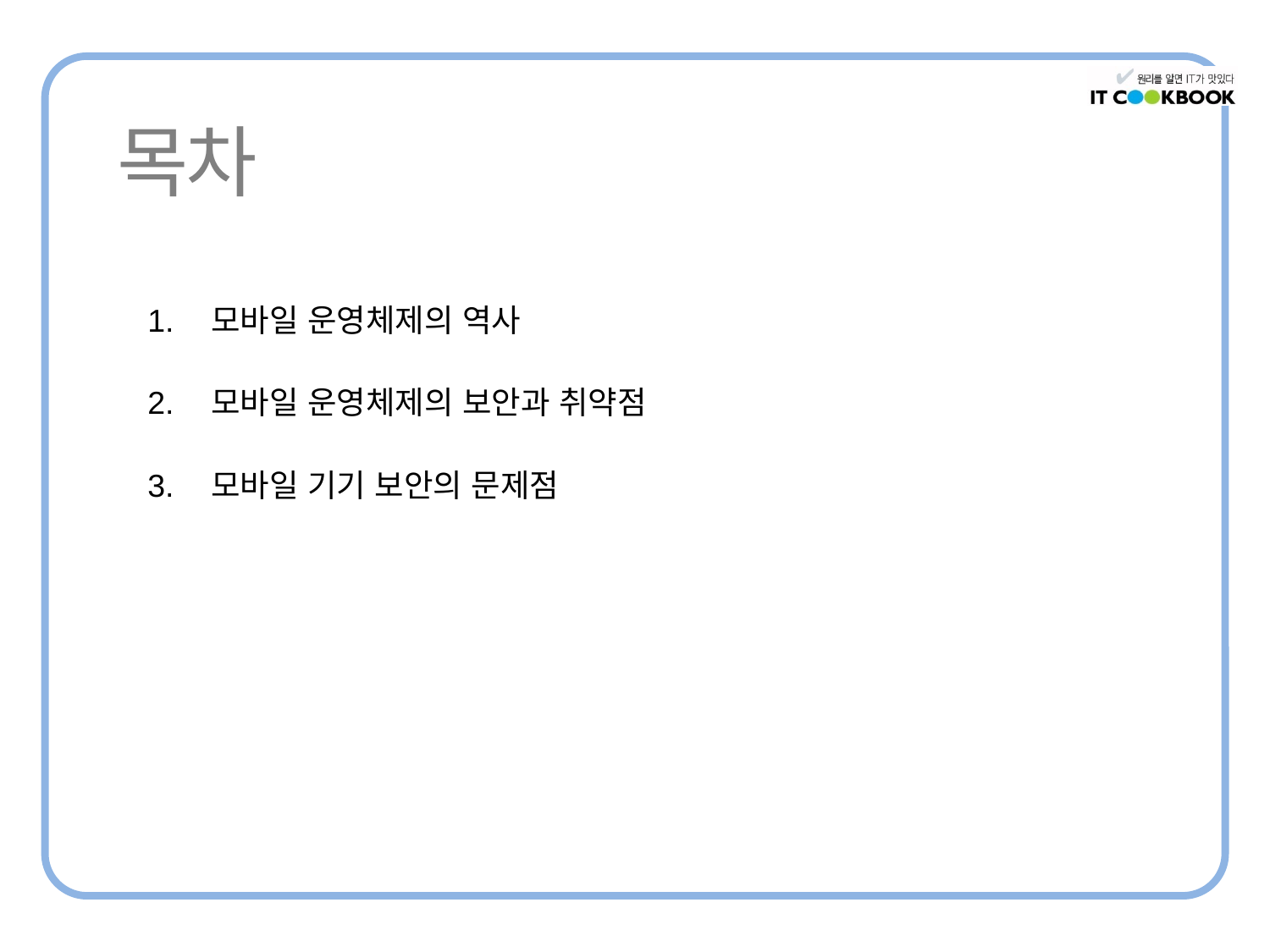

모바일 운영체제의 역사
모바일 운영체제의 보안과 취약점
모바일 기기 보안의 문제점